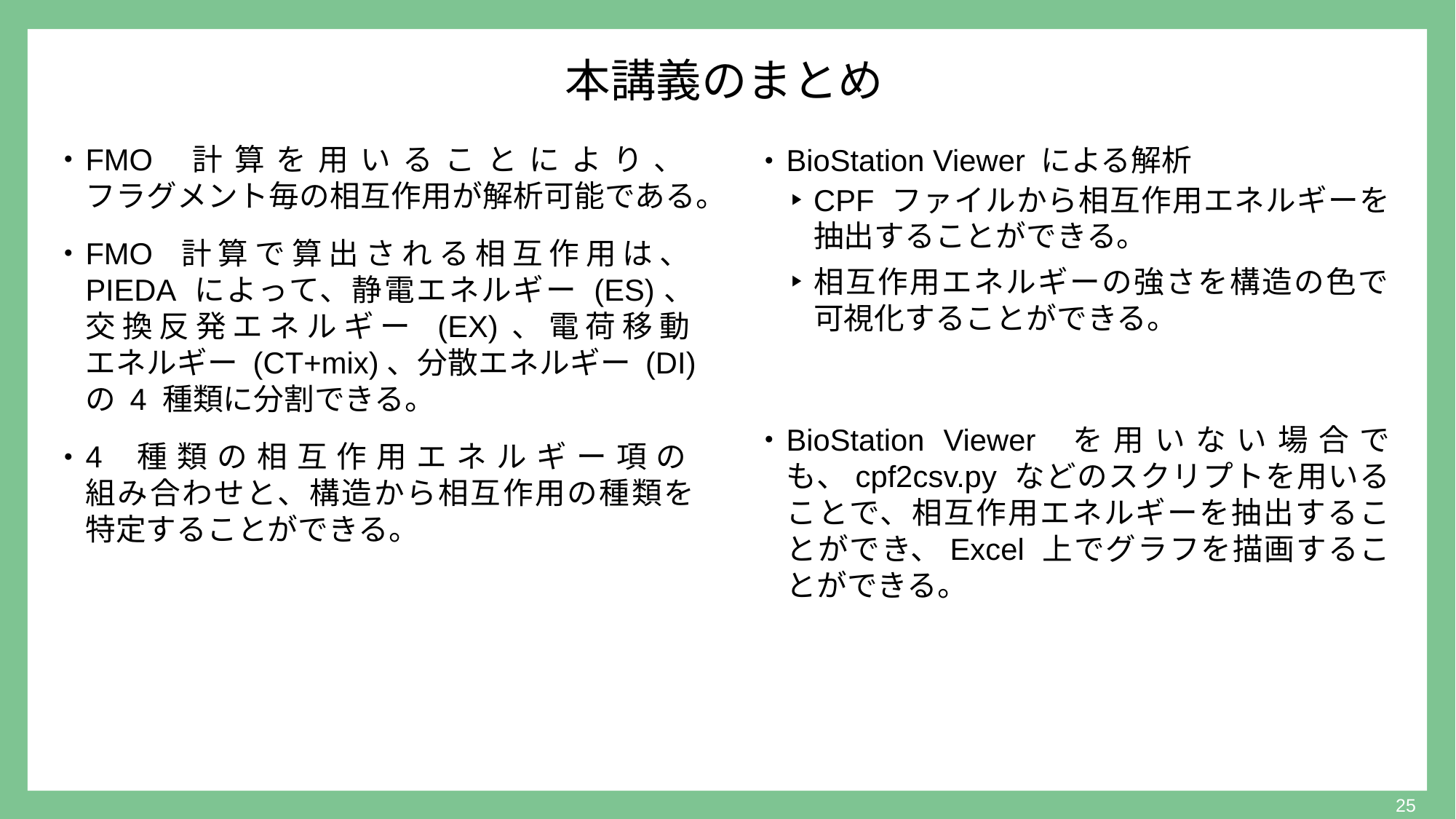

# 本講義のまとめ
FMO 計算を用いることにより、
フラグメント毎の相互作用が解析可能である。
FMO 計算で算出される相互作用は、
PIEDA によって、静電エネルギー (ES)、
交換反発エネルギー (EX)、電荷移動
エネルギー (CT+mix)、分散エネルギー (DI) の 4 種類に分割できる。
4 種類の相互作用エネルギー項の
組み合わせと、構造から相互作用の種類を
特定することができる。
BioStation Viewer による解析
CPF ファイルから相互作用エネルギーを抽出することができる。
相互作用エネルギーの強さを構造の色で
可視化することができる。

BioStation Viewer を用いない場合でも、cpf2csv.py などのスクリプトを用いることで、相互作用エネルギーを抽出することができ、Excel 上でグラフを描画することができる。

25